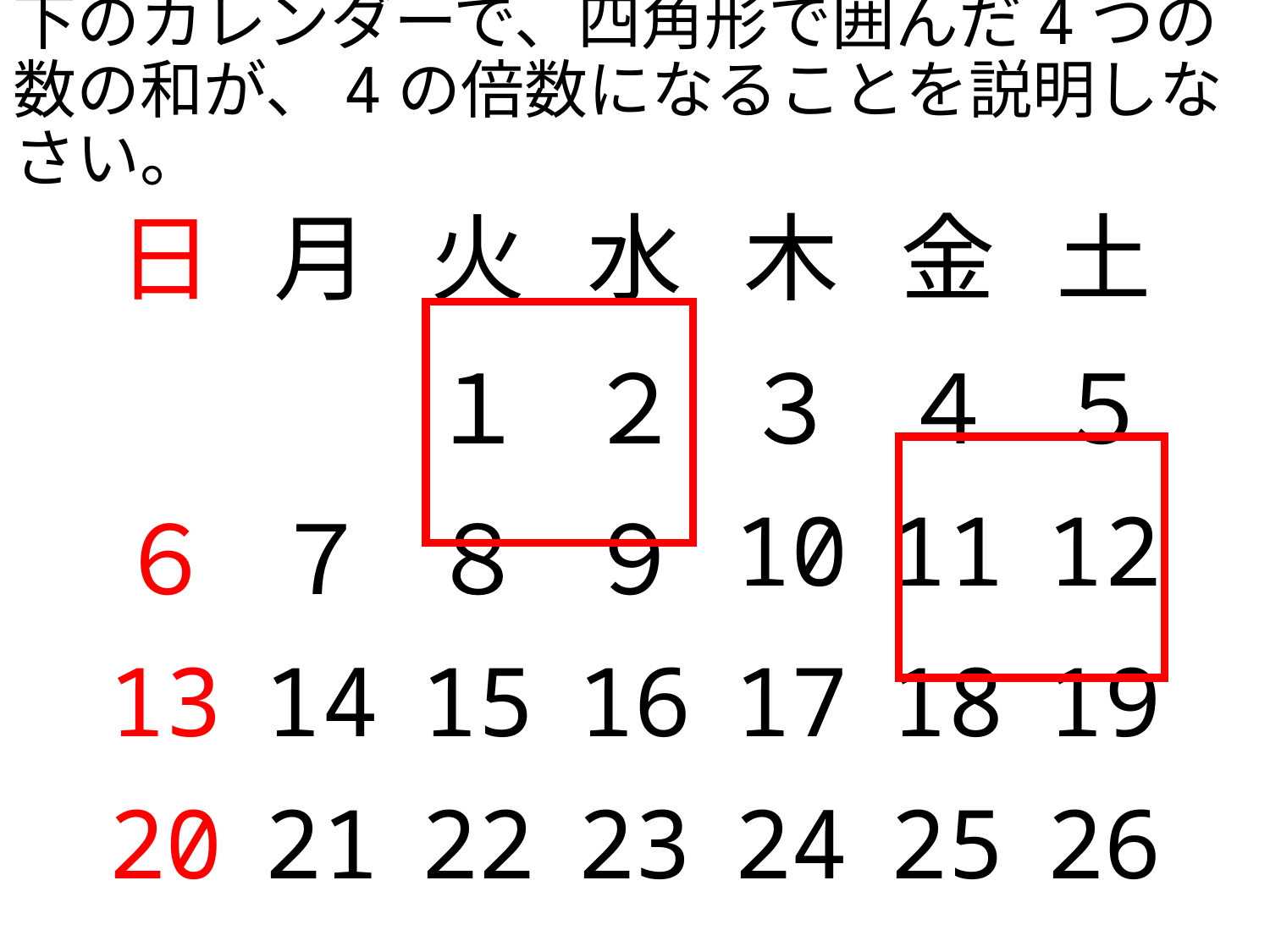

# 下のカレンダーで、四角形で囲んだ4つの数の和が、4の倍数になることを説明しなさい。
| 日 | 月 | 火 | 水 | 木 | 金 | 土 |
| --- | --- | --- | --- | --- | --- | --- |
|  |  | １ | ２ | ３ | ４ | ５ |
| ６ | ７ | ８ | ９ | 10 | 11 | 12 |
| 13 | 14 | 15 | 16 | 17 | 18 | 19 |
| 20 | 21 | 22 | 23 | 24 | 25 | 26 |
| 27 | 28 | 29 | 30 | 31 |  |  |